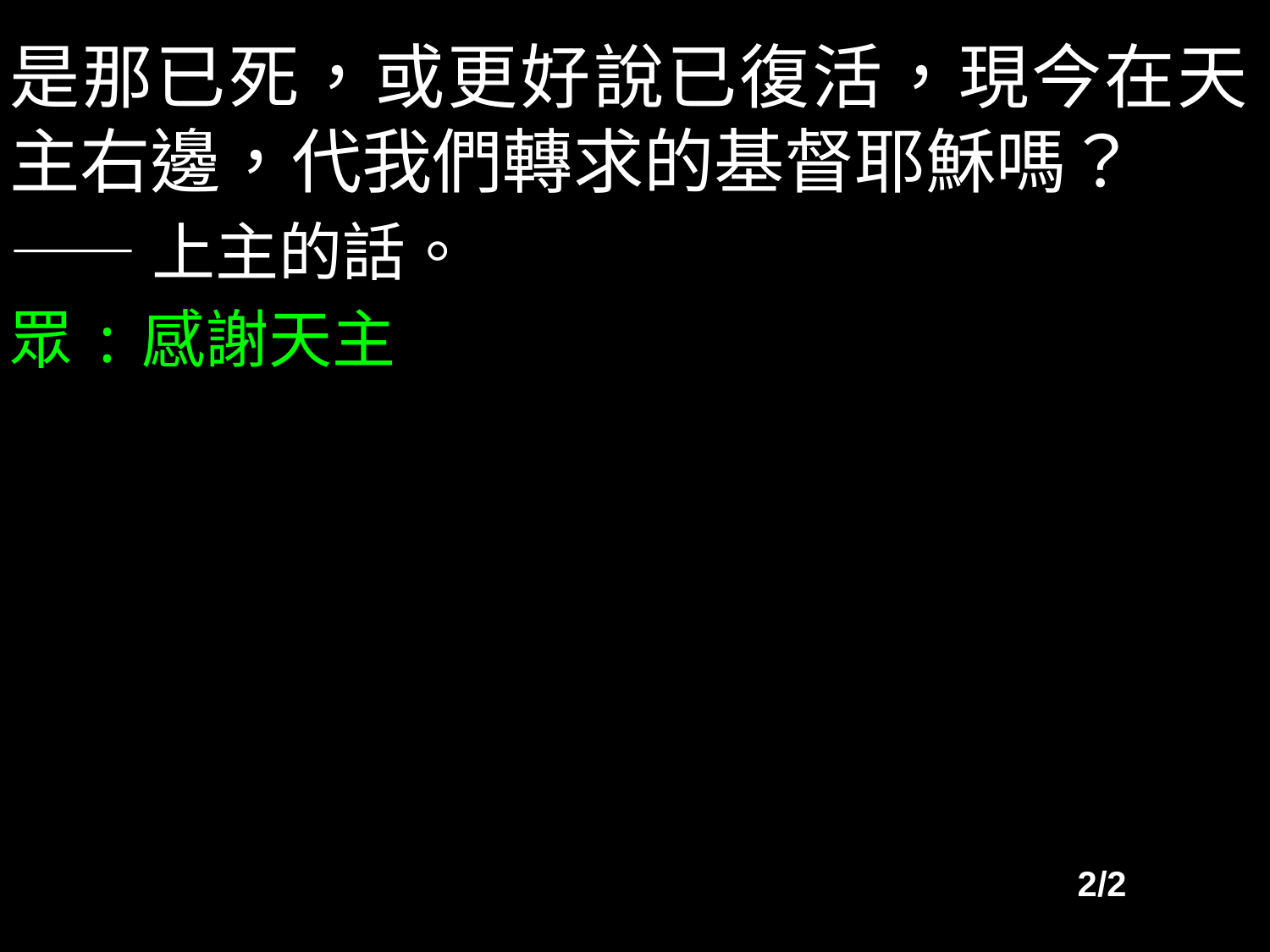

是那已死，或更好說已復活，現今在天主右邊，代我們轉求的基督耶穌嗎？
——上主的話。
眾:感謝天主
2/2